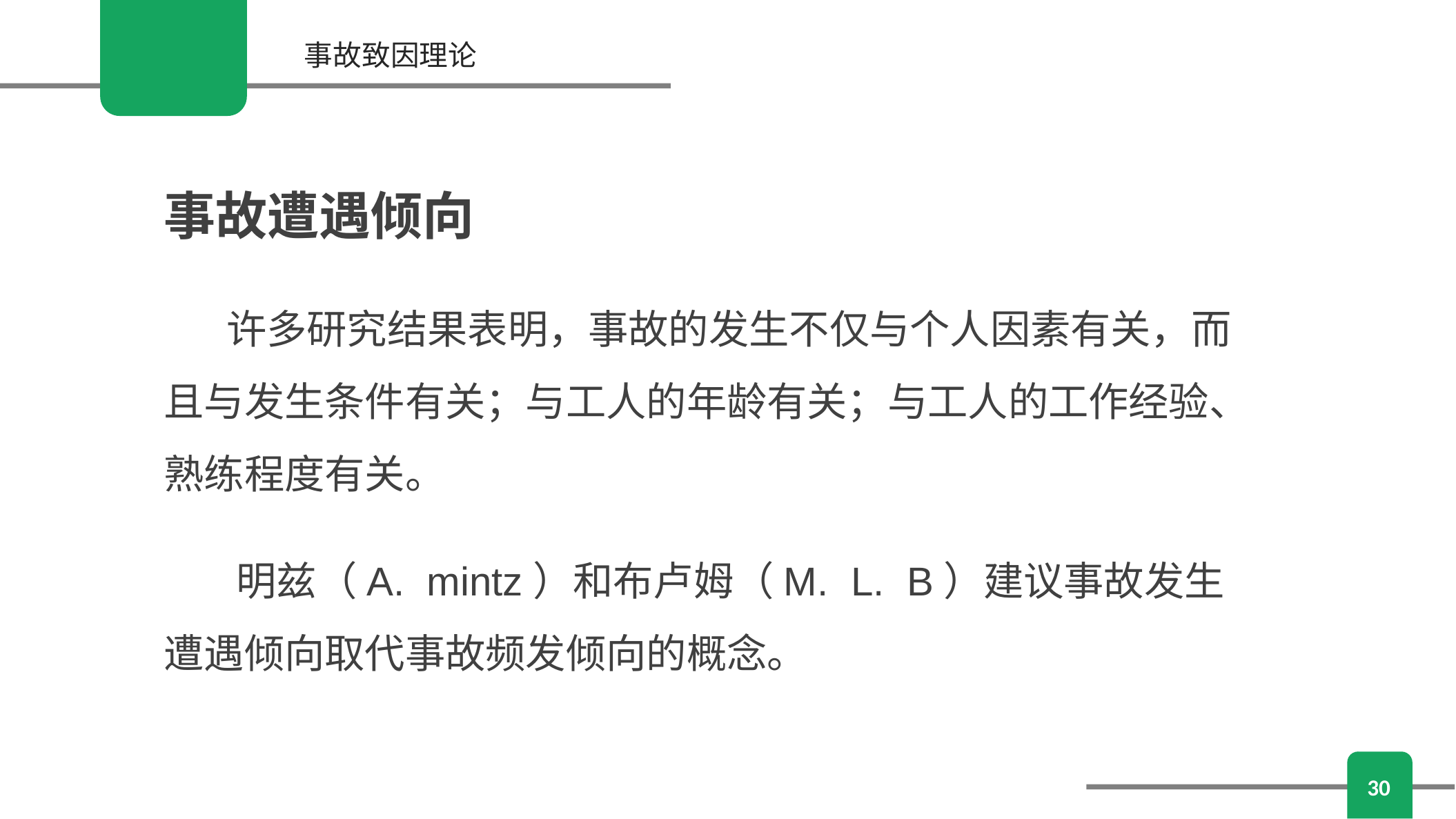

事故致因理论
事故遭遇倾向
       许多研究结果表明，事故的发生不仅与个人因素有关，而且与发生条件有关；与工人的年龄有关；与工人的工作经验、熟练程度有关。
       明兹（A.  mintz）和布卢姆（M.  L.  B）建议事故发生遭遇倾向取代事故频发倾向的概念。

30